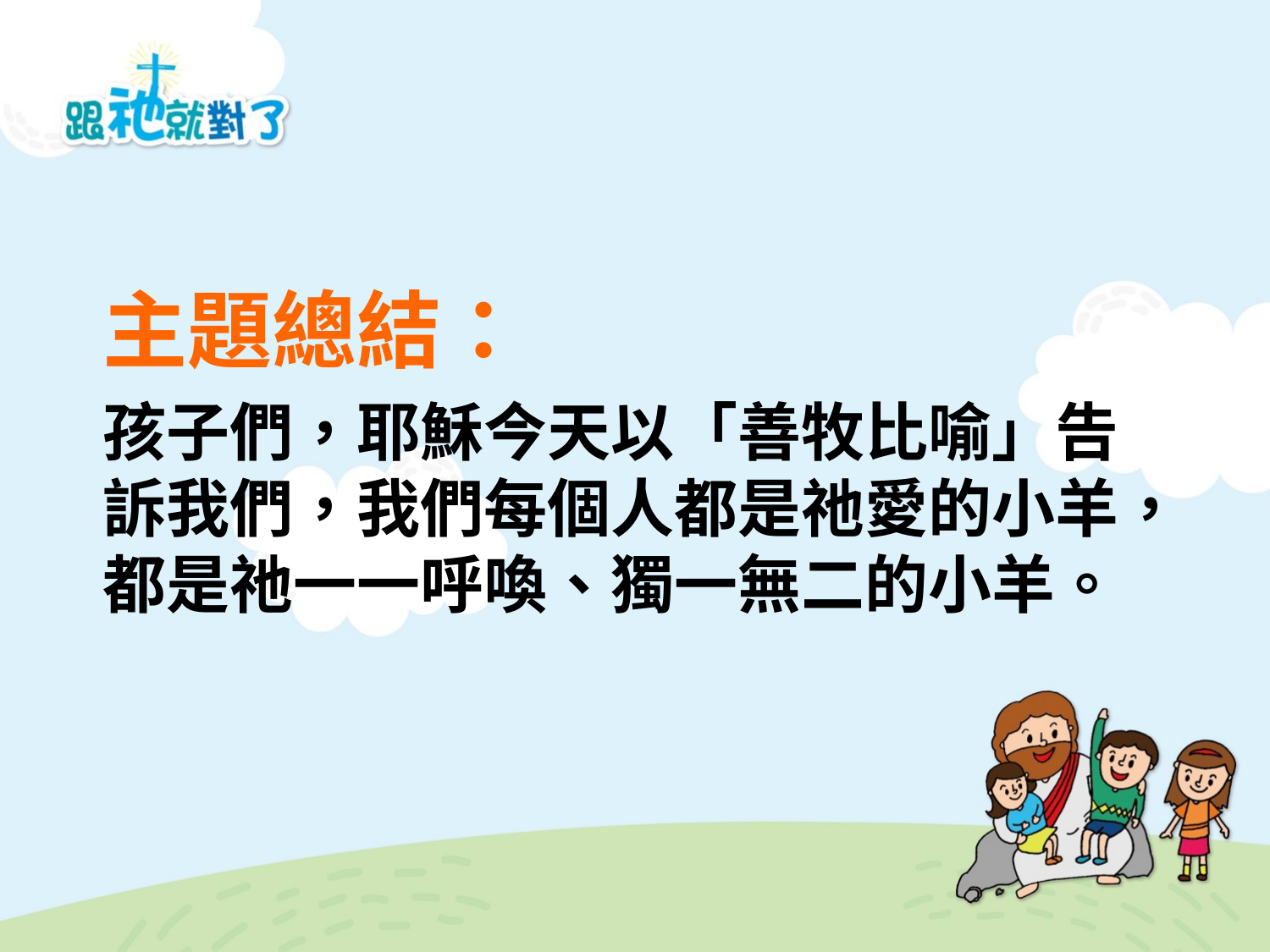

主題總結：
孩子們，耶穌今天以「善牧比喻」告訴我們，我們每個人都是祂愛的小羊，都是祂一一呼喚、獨一無二的小羊。